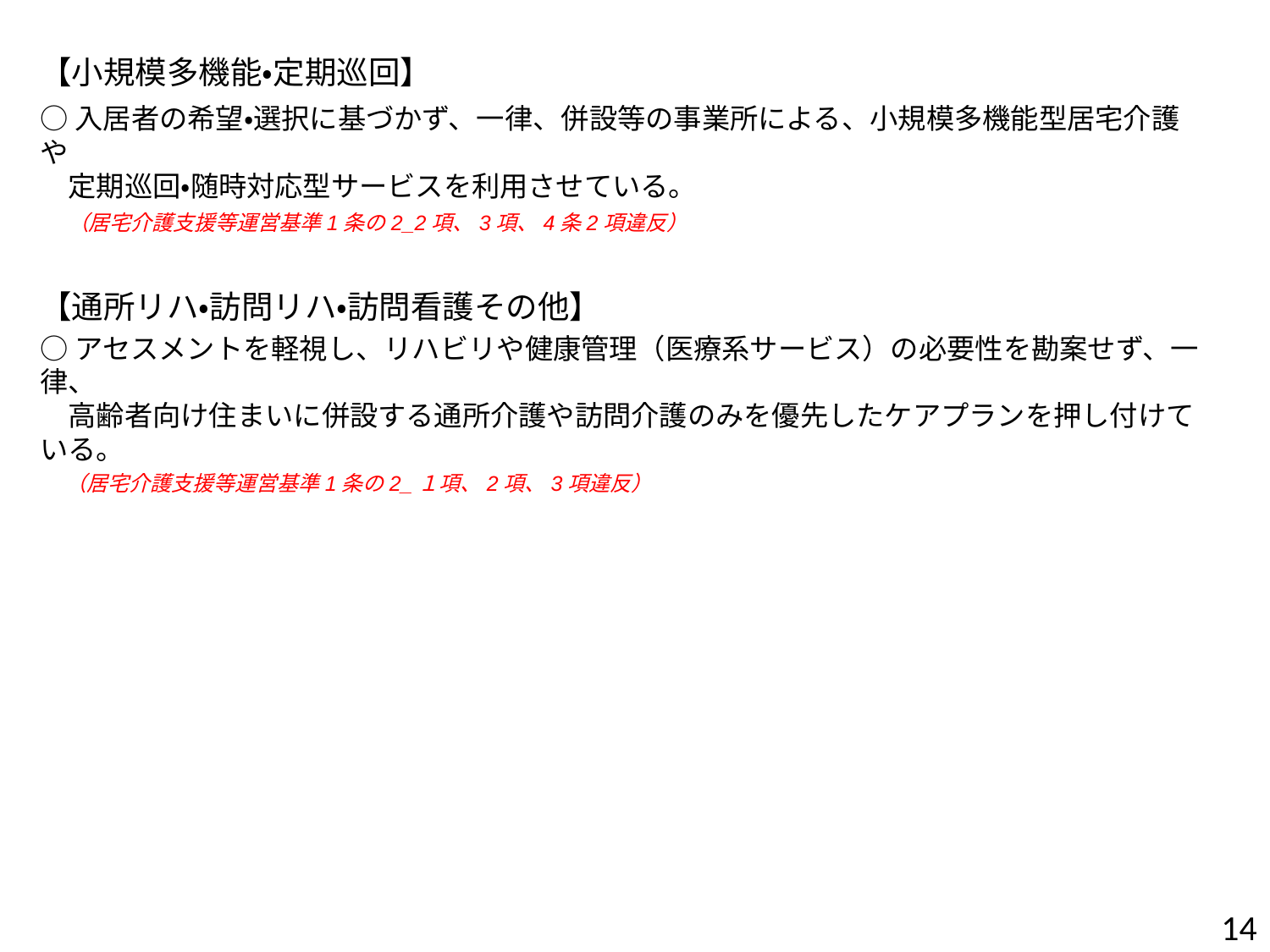

【小規模多機能・定期巡回】
○入居者の希望・選択に基づかず、一律、併設等の事業所による、小規模多機能型居宅介護や
　定期巡回・随時対応型サービスを利用させている。
　 （居宅介護支援等運営基準1条の2_2項、3項、4条2項違反）

【通所リハ・訪問リハ・訪問看護その他】
○アセスメントを軽視し、リハビリや健康管理（医療系サービス）の必要性を勘案せず、一律、
　高齢者向け住まいに併設する通所介護や訪問介護のみを優先したケアプランを押し付けている。
　 （居宅介護支援等運営基準1条の2_１項、2項、3項違反）
14